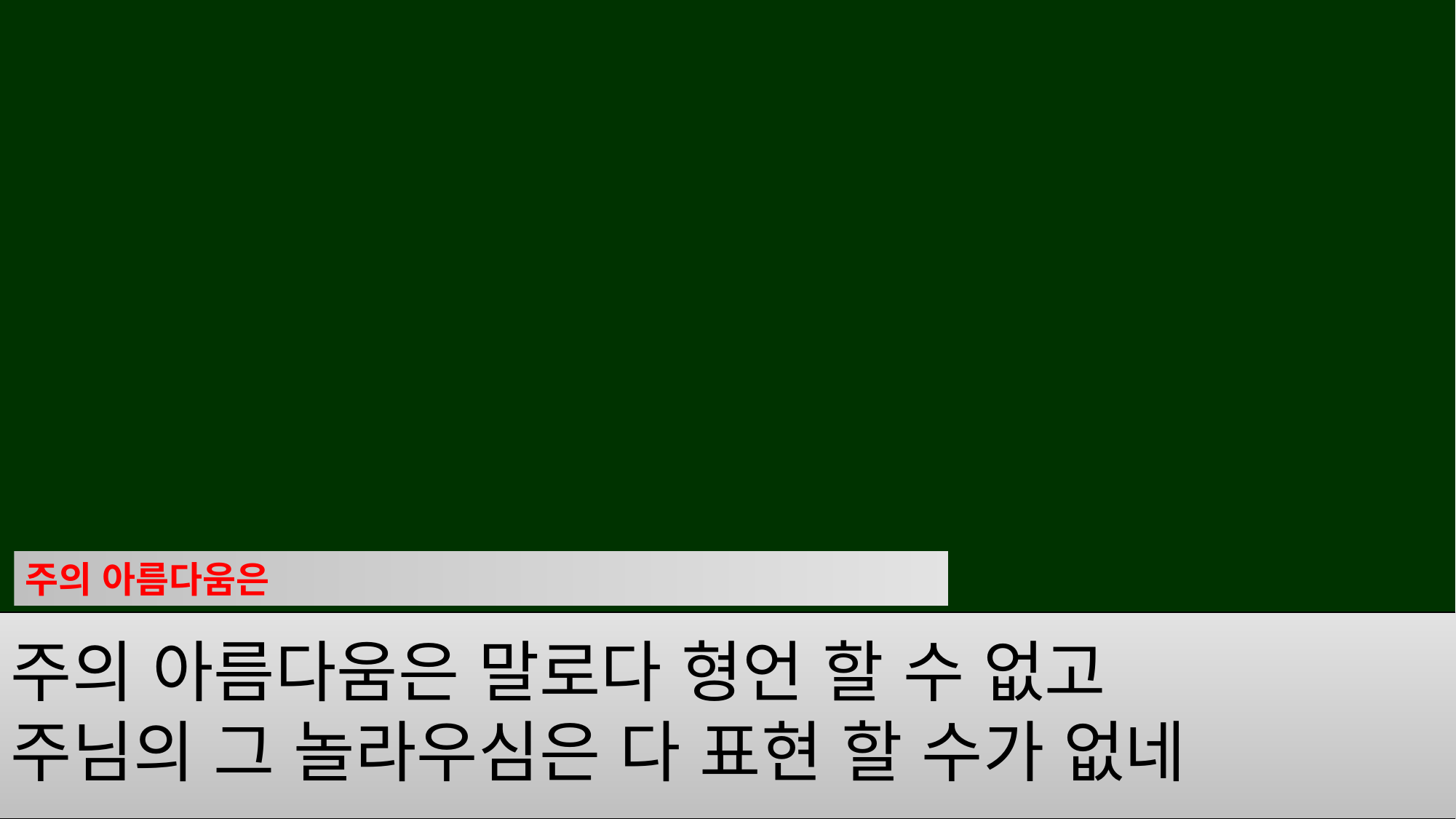

주의 아름다움은

주의 아름다움은 말로다 형언 할 수 없고
주님의 그 놀라우심은 다 표현 할 수가 없네